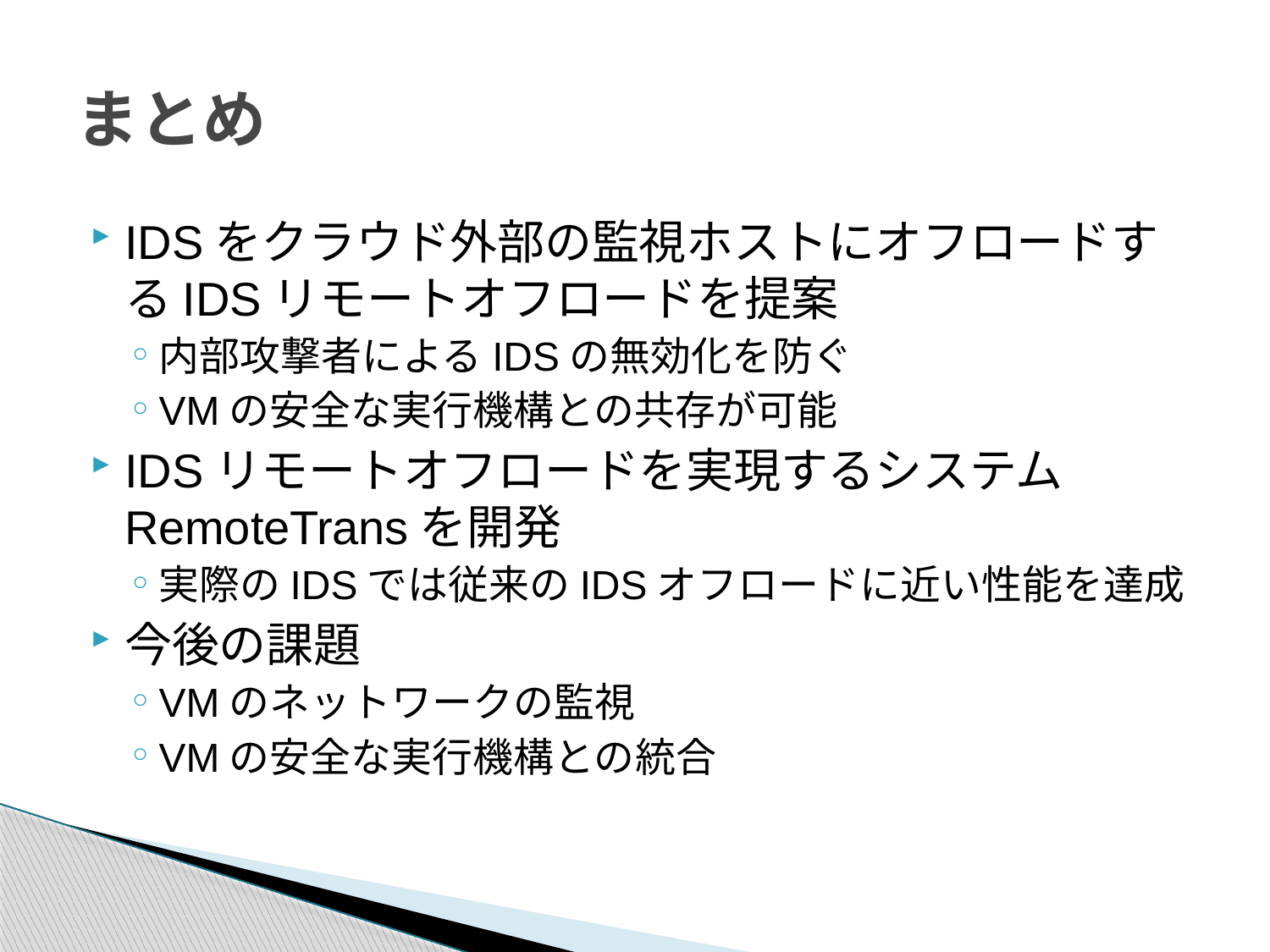

# まとめ
IDSをクラウド外部の監視ホストにオフロードするIDSリモートオフロードを提案
内部攻撃者によるIDSの無効化を防ぐ
VMの安全な実行機構との共存が可能
IDSリモートオフロードを実現するシステムRemoteTransを開発
実際のIDSでは従来のIDSオフロードに近い性能を達成
今後の課題
VMのネットワークの監視
VMの安全な実行機構との統合